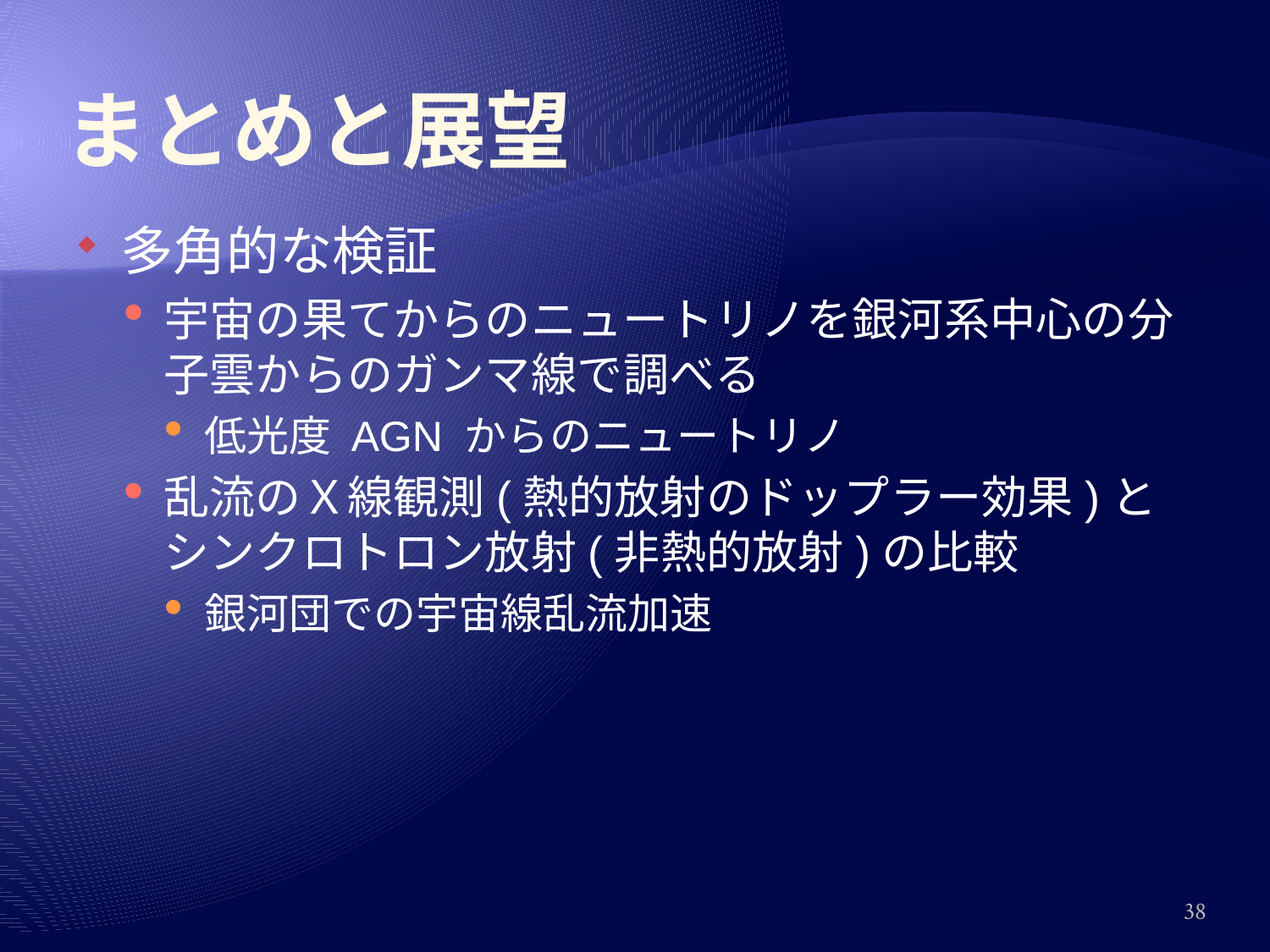

# まとめと展望
多角的な検証
宇宙の果てからのニュートリノを銀河系中心の分子雲からのガンマ線で調べる
低光度 AGN からのニュートリノ
乱流のＸ線観測(熱的放射のドップラー効果)とシンクロトロン放射(非熱的放射)の比較
銀河団での宇宙線乱流加速

38